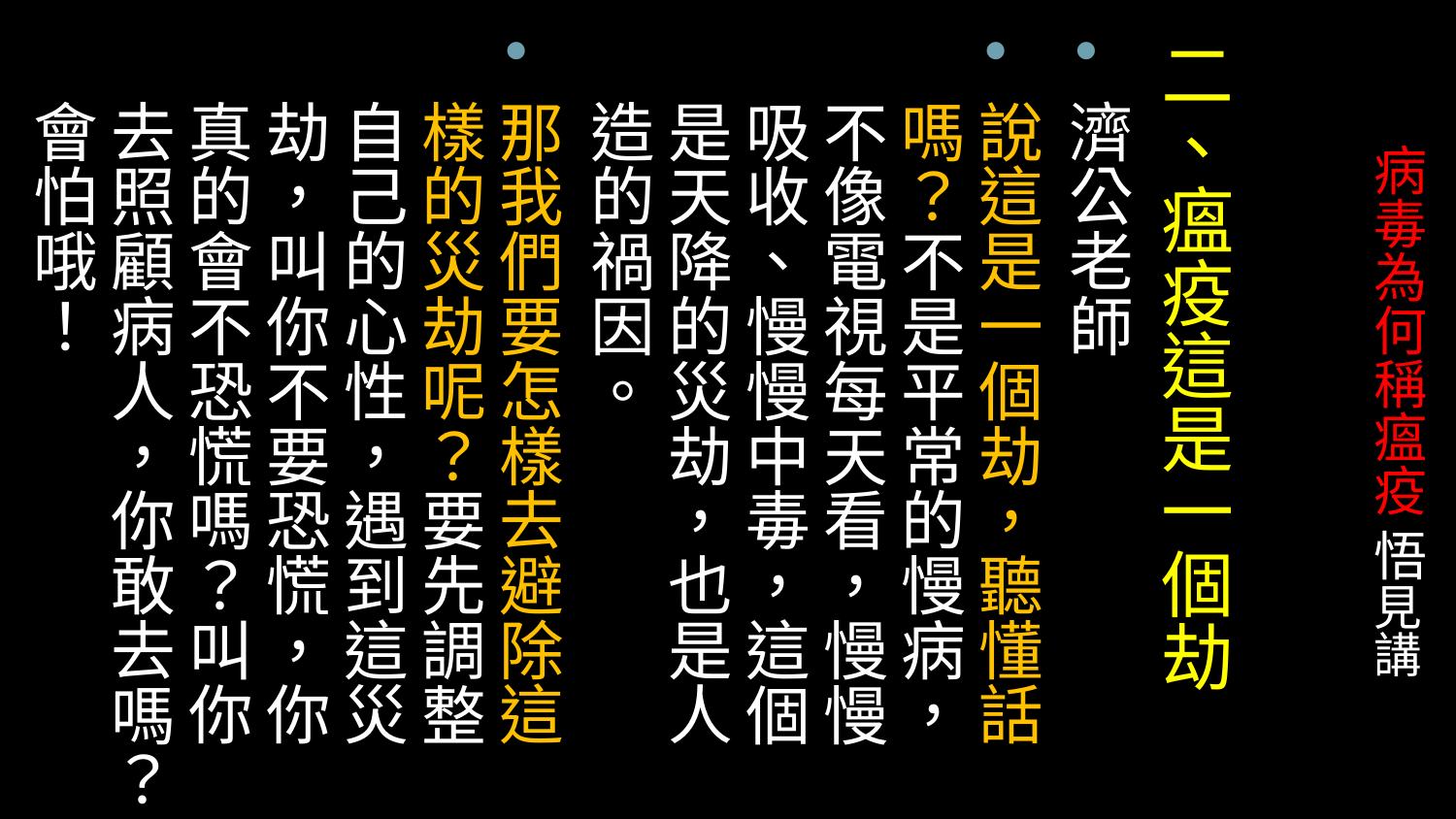

二、瘟疫這是一個劫
濟公老師
說這是一個劫，聽懂話嗎？不是平常的慢病，​​​​不像電視每天看，慢慢吸收、慢慢中毒，這個是天降的災劫，也是人造的禍因。
那我們要怎樣去避除這樣的災劫呢？要先調整自己的心性，遇到這災劫，叫你不要恐慌，你真的會不恐慌嗎？叫你去照顧病人，你敢去嗎？會怕哦！
# 病毒為何稱瘟疫 悟見講